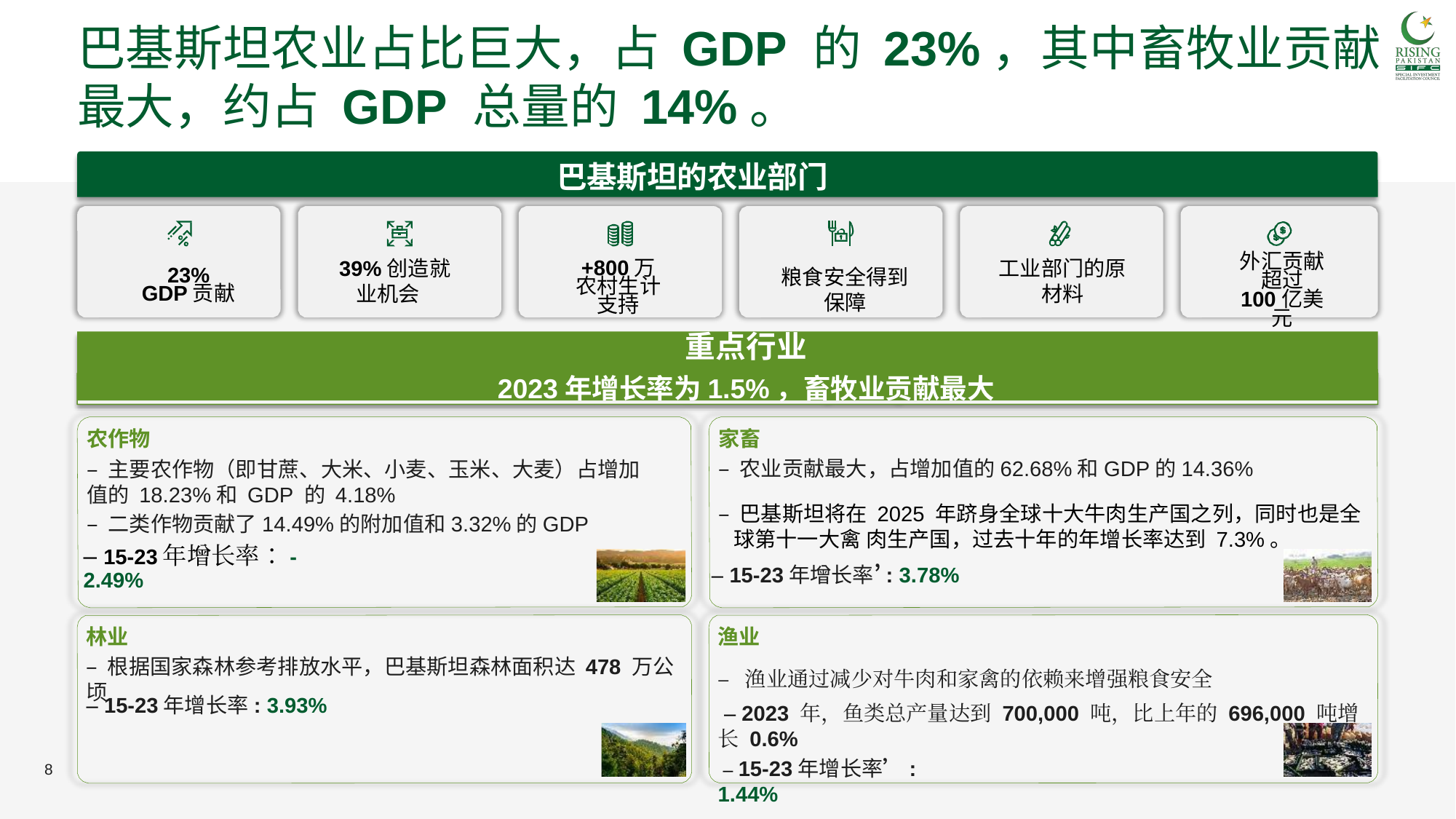

# 巴基斯坦农业占比巨大，占 GDP 的 23%，其中畜牧业贡献最大，约占 GDP 总量的 14%。

巴基斯坦的农业部门
8

39%创造就 业机会
工业部门的原材料
外汇贡献超过
100亿美元
+800万
农村生计支持
粮食安全得到保障
23%
GDP贡献
重点行业
2023年增长率为1.5%，畜牧业贡献最大

农作物
– 主要农作物（即甘蔗、大米、小麦、玉米、大麦）占增加值的 18.23%和 GDP 的 4.18%
– 二类作物贡献了14.49%的附加值和3.32%的GDP
家畜
– 农业贡献最大，占增加值的62.68%和GDP的14.36%
– 巴基斯坦将在 2025 年跻身全球十大牛肉生产国之列，同时也是全球第十一大禽 肉生产国，过去十年的年增长率达到 7.3%。

– 15-23年增长率：-2.49%

– 15-23年增长率’: 3.78%

渔业
– 渔业通过减少对牛肉和家禽的依赖来增强粮食安全
 – 2023 年，鱼类总产量达到 700,000 吨，比上年的 696,000 吨增长 0.6%

林业
– 根据国家森林参考排放水平，巴基斯坦森林面积达 478 万公顷
– 15-23年增长率: 3.93%

 – 15-23年增长率’: 1.44%
8